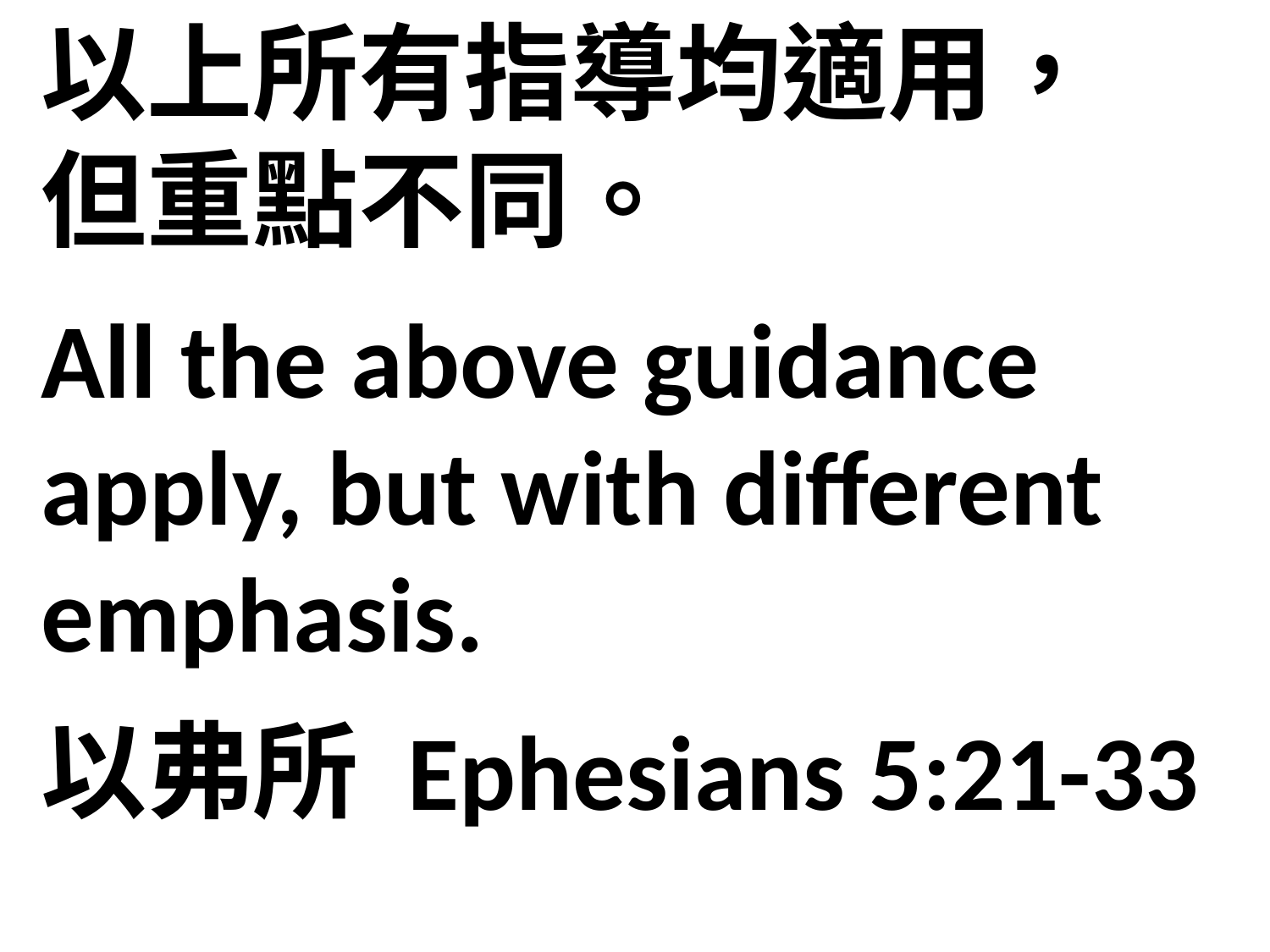

以上所有指導均適用， 但重點不同。
All the above guidance apply, but with different emphasis.
以弗所 Ephesians 5:21-33